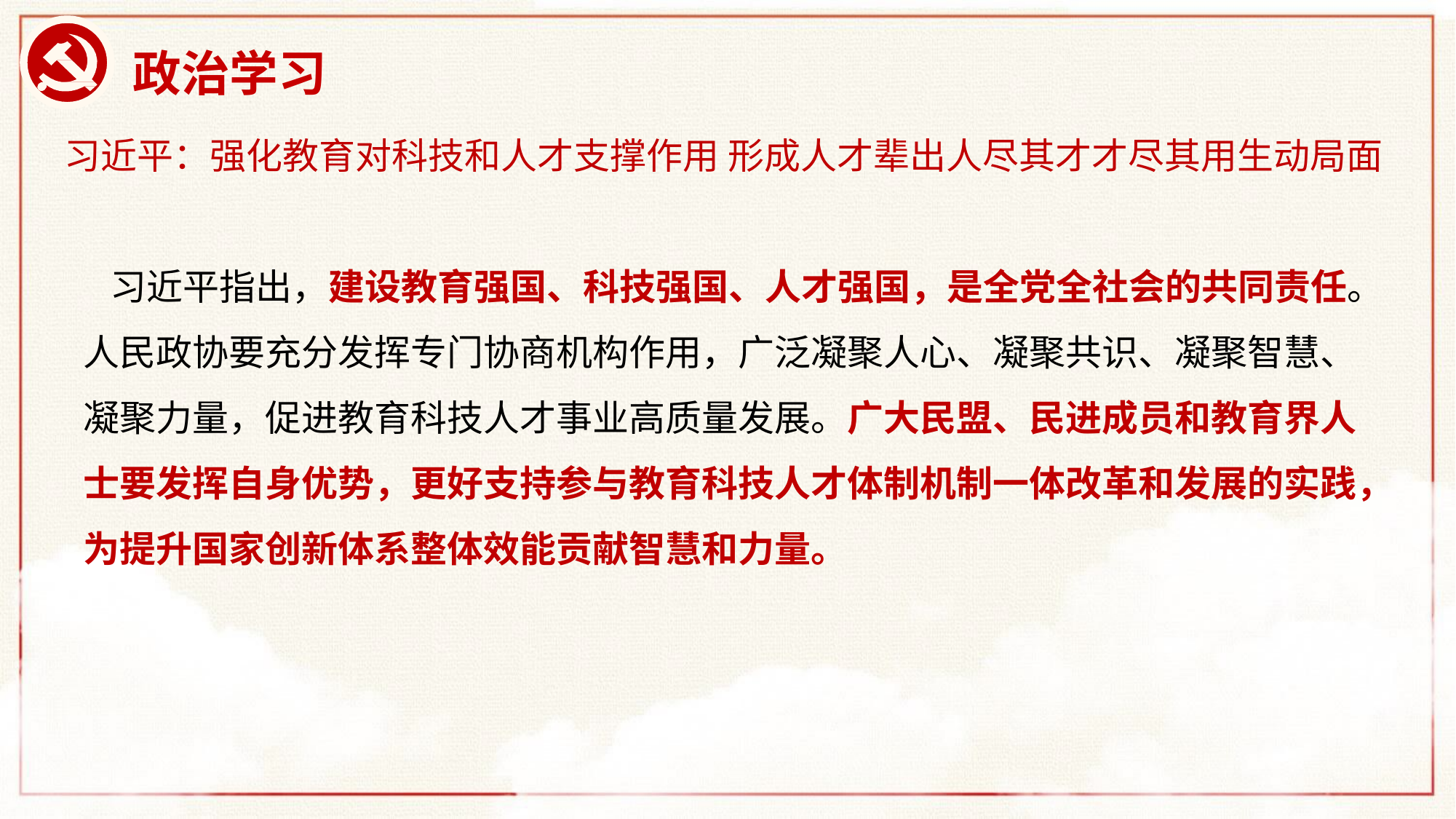

# 政治学习
习近平：强化教育对科技和人才支撑作用 形成人才辈出人尽其才才尽其用生动局面
   习近平指出，建设教育强国、科技强国、人才强国，是全党全社会的共同责任。人民政协要充分发挥专门协商机构作用，广泛凝聚人心、凝聚共识、凝聚智慧、凝聚力量，促进教育科技人才事业高质量发展。广大民盟、民进成员和教育界人士要发挥自身优势，更好支持参与教育科技人才体制机制一体改革和发展的实践，为提升国家创新体系整体效能贡献智慧和力量。